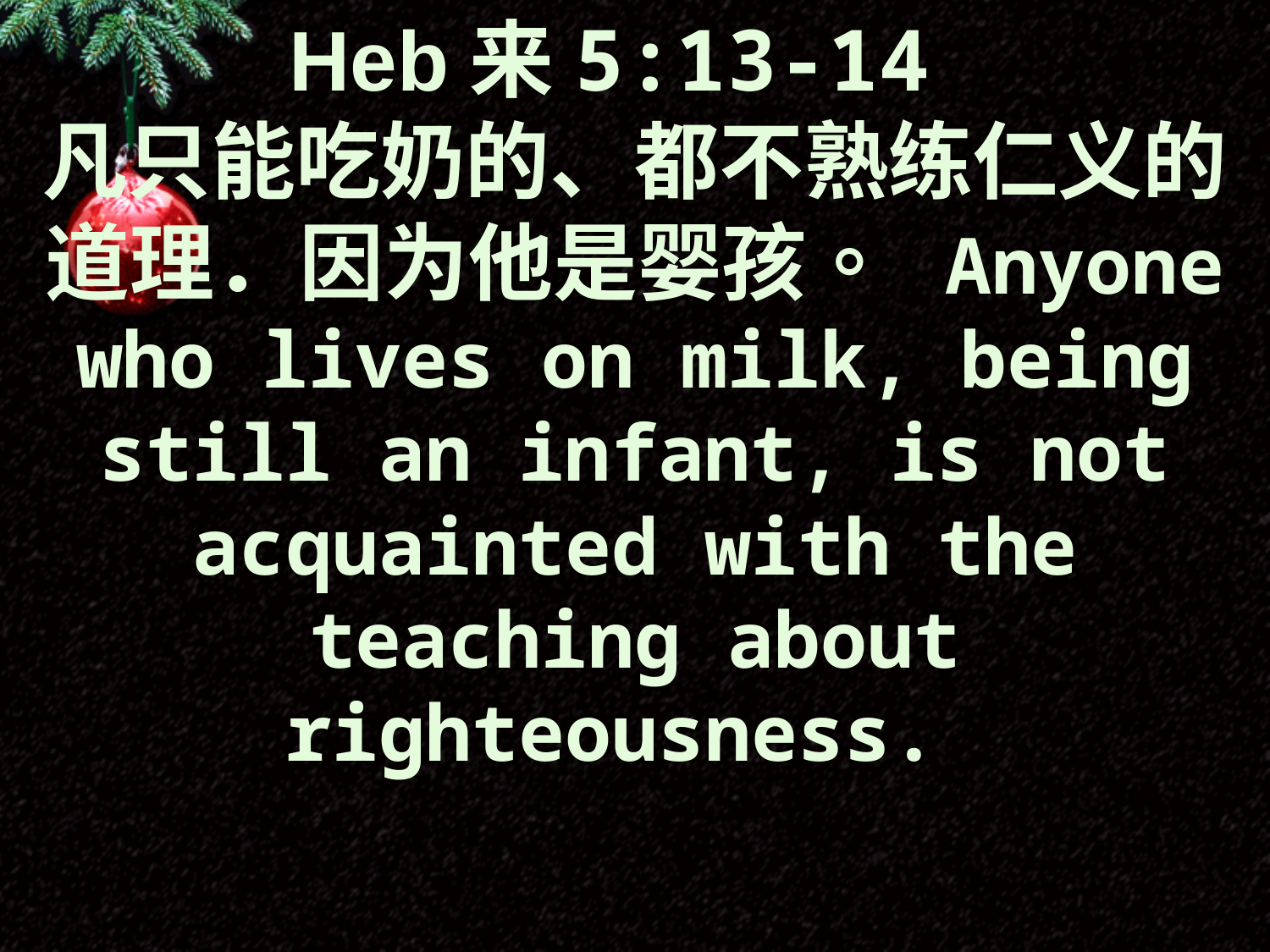

Heb来5:13-14
凡只能吃奶的、都不熟练仁义的道理．因为他是婴孩。  Anyone who lives on milk, being still an infant, is not acquainted with the teaching about righteousness.